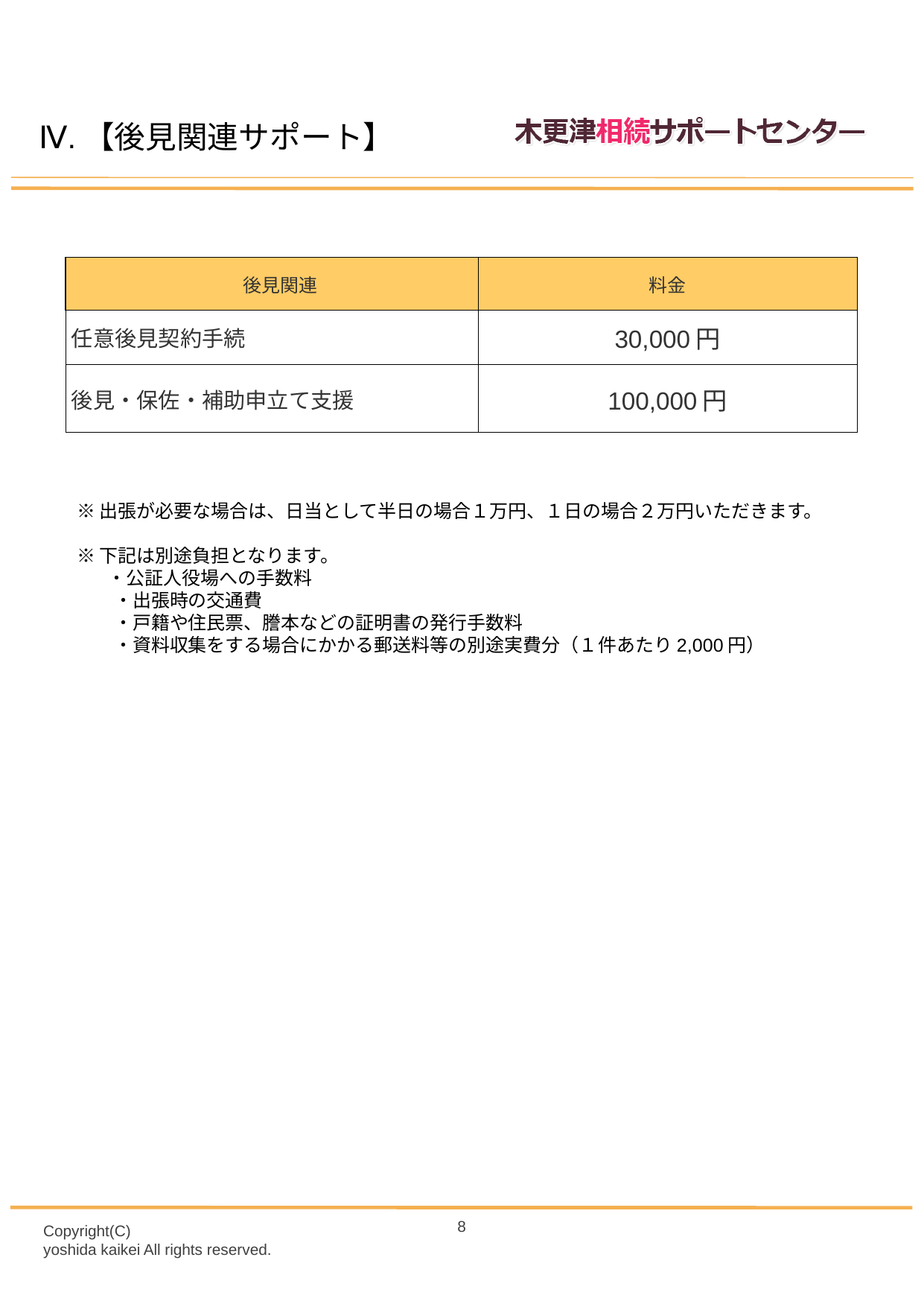

Ⅳ.【後見関連サポート】
| 後見関連 | 料金 |
| --- | --- |
| 任意後見契約手続 | 30,000円 |
| 後見・保佐・補助申立て支援 | 100,000円 |
※出張が必要な場合は、日当として半日の場合１万円、１日の場合２万円いただきます。

※下記は別途負担となります。
　   ・公証人役場への手数料
　　・出張時の交通費
　　・戸籍や住民票、謄本などの証明書の発行手数料
　　・資料収集をする場合にかかる郵送料等の別途実費分（１件あたり2,000円）
8